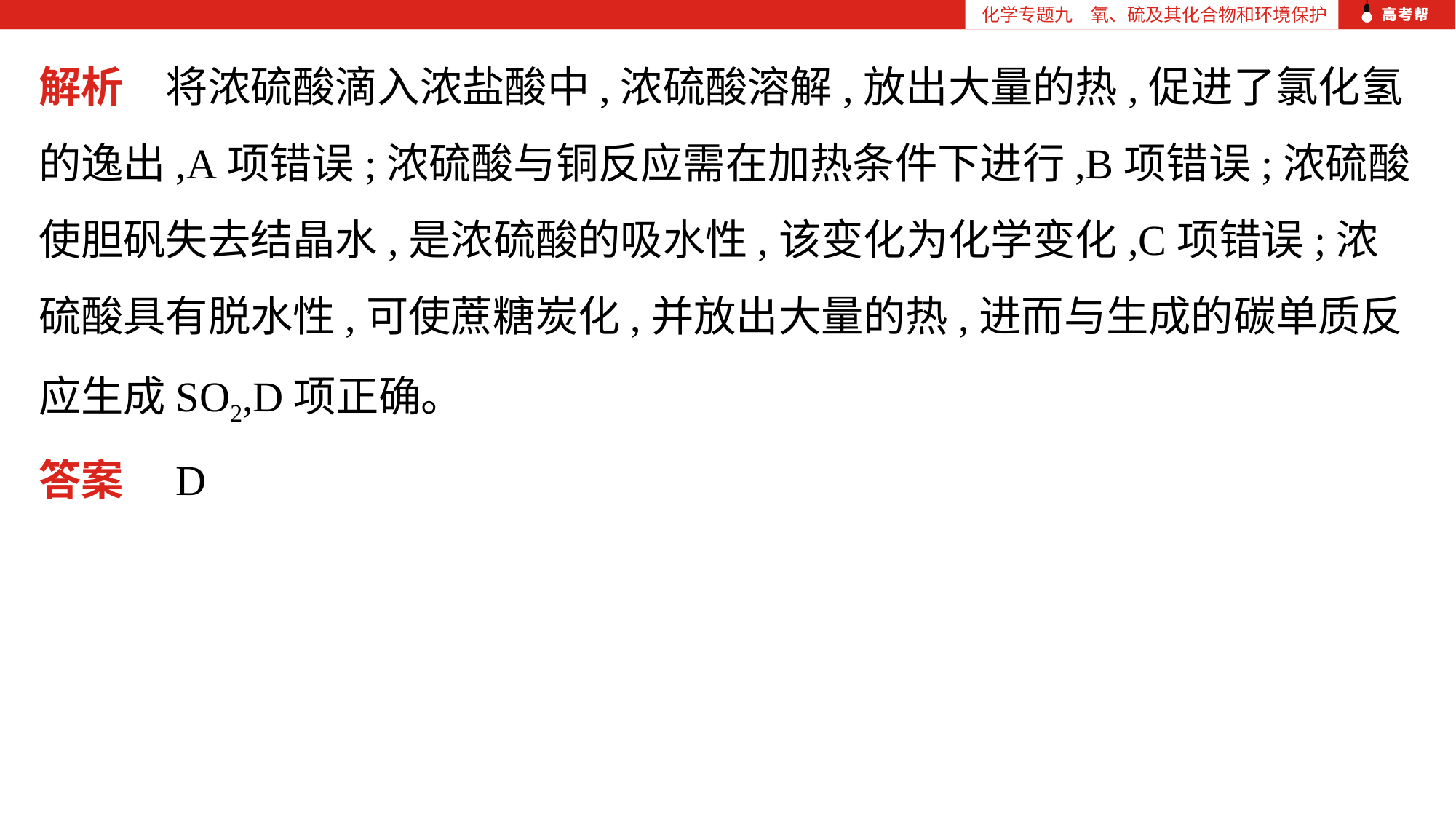

化学专题九　氧、硫及其化合物和环境保护

解析　将浓硫酸滴入浓盐酸中,浓硫酸溶解,放出大量的热,促进了氯化氢的逸出,A项错误;浓硫酸与铜反应需在加热条件下进行,B项错误;浓硫酸使胆矾失去结晶水,是浓硫酸的吸水性,该变化为化学变化,C项错误;浓硫酸具有脱水性,可使蔗糖炭化,并放出大量的热,进而与生成的碳单质反应生成SO2,D项正确。
答案　D